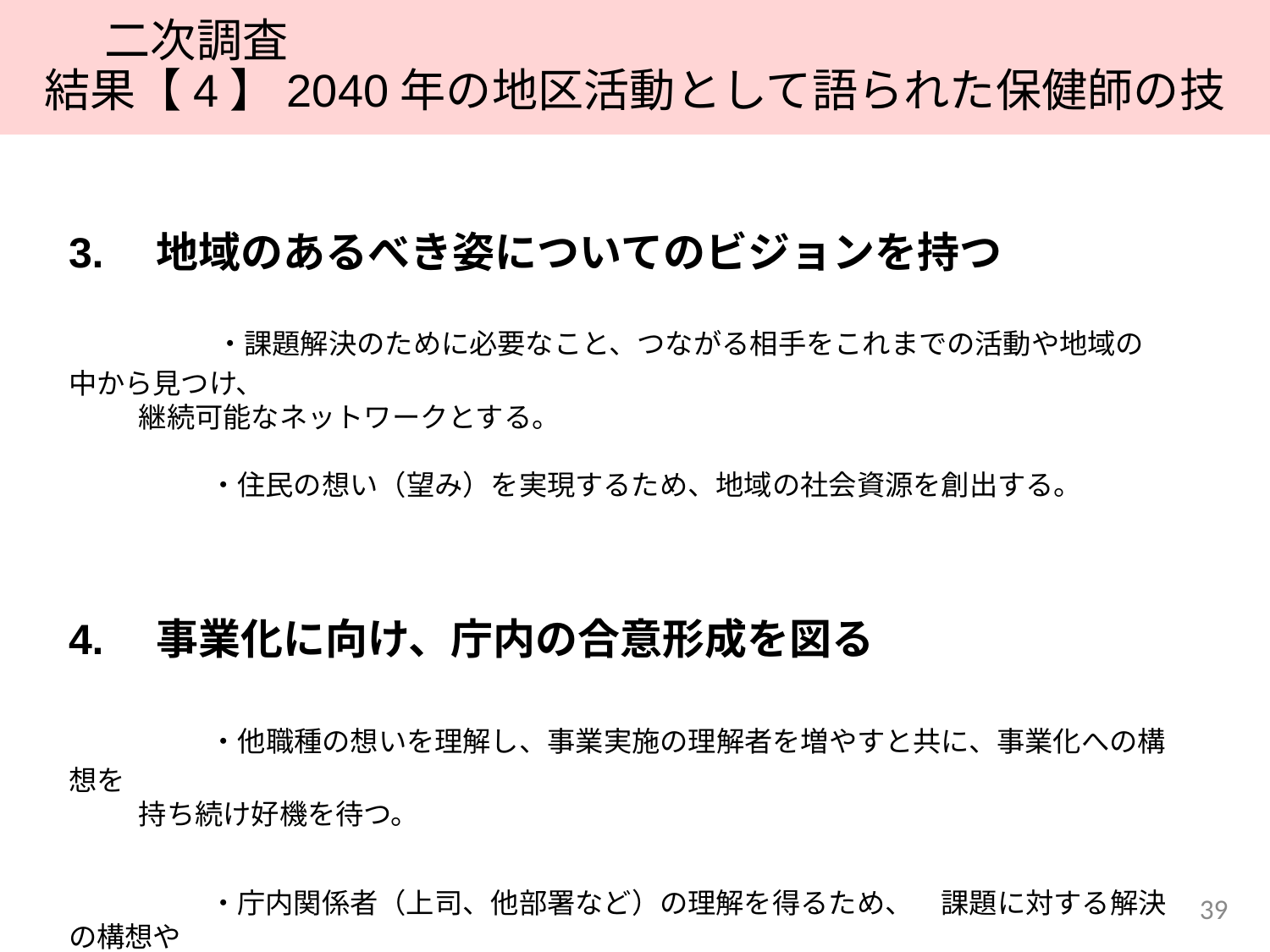

二次調査
結果【4】2040年の地区活動として語られた保健師の技

3.　地域のあるべき姿についてのビジョンを持つ
　　　 ・課題解決のために必要なこと、つながる相手をこれまでの活動や地域の中から見つけ、
          継続可能なネットワークとする。

　　　　　・住民の想い（望み）を実現するため、地域の社会資源を創出する。

4.　事業化に向け、庁内の合意形成を図る
　　　　・他職種の想いを理解し、事業実施の理解者を増やすと共に、事業化への構想を
          持ち続け好機を待つ。

　　　　　・庁内関係者（上司、他部署など）の理解を得るため、　課題に対する解決の構想や
          事業実施による効果を可視化し、伝える。

39